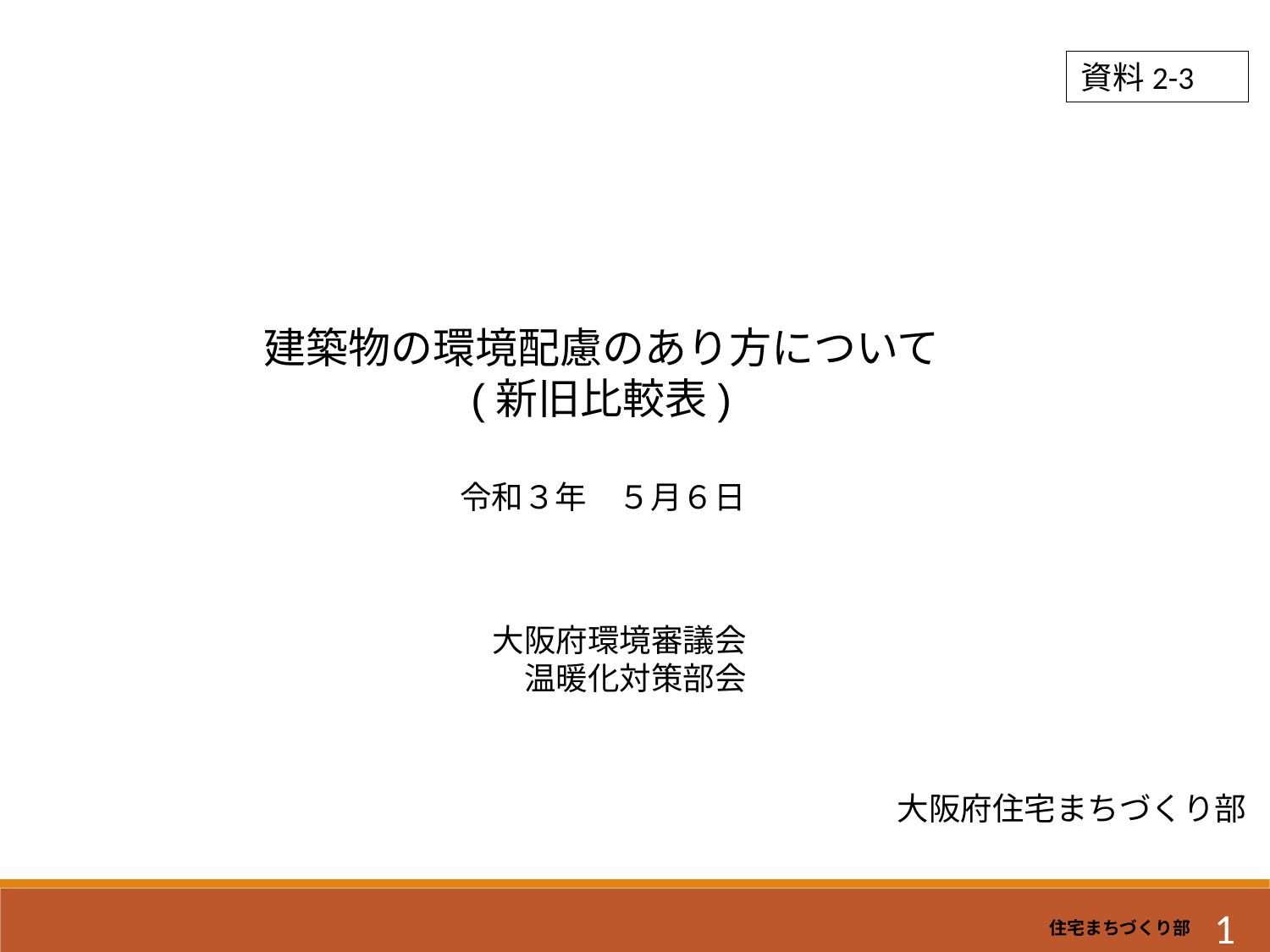

資料2-3
建築物の環境配慮のあり方について
(新旧比較表)
令和３年　５月６日
大阪府環境審議会
　温暖化対策部会
大阪府住宅まちづくり部
1
住宅まちづくり部